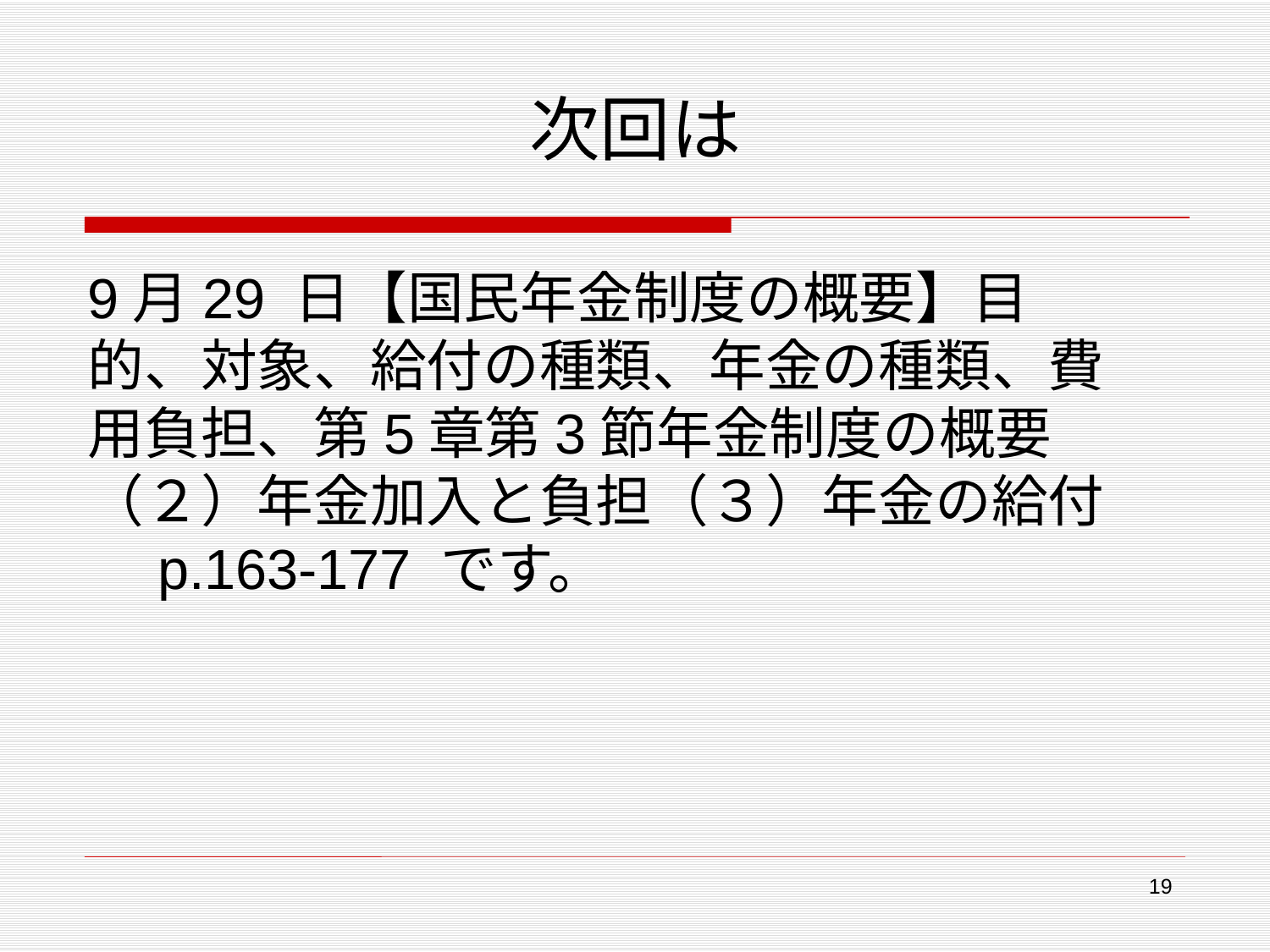

# 次回は
9月29 日【国民年金制度の概要】目的、対象、給付の種類、年金の種類、費用負担、第5章第3節年金制度の概要（２）年金加入と負担（３）年金の給付　p.163-177 です。

19